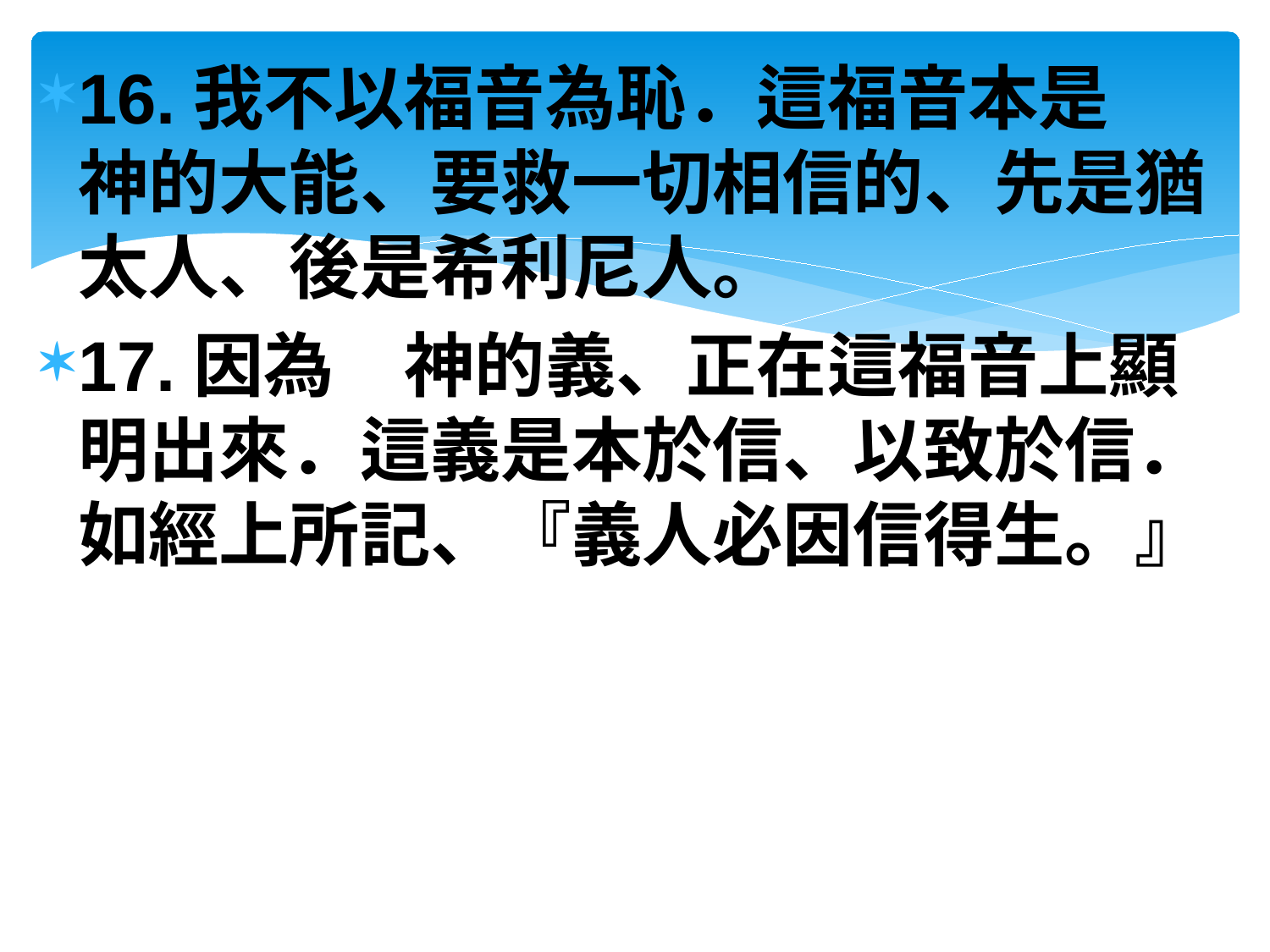

16.我不以福音為恥．這福音本是　神的大能、要救一切相信的、先是猶太人、後是希利尼人。
17.因為　神的義、正在這福音上顯明出來．這義是本於信、以致於信．如經上所記、『義人必因信得生。』

#